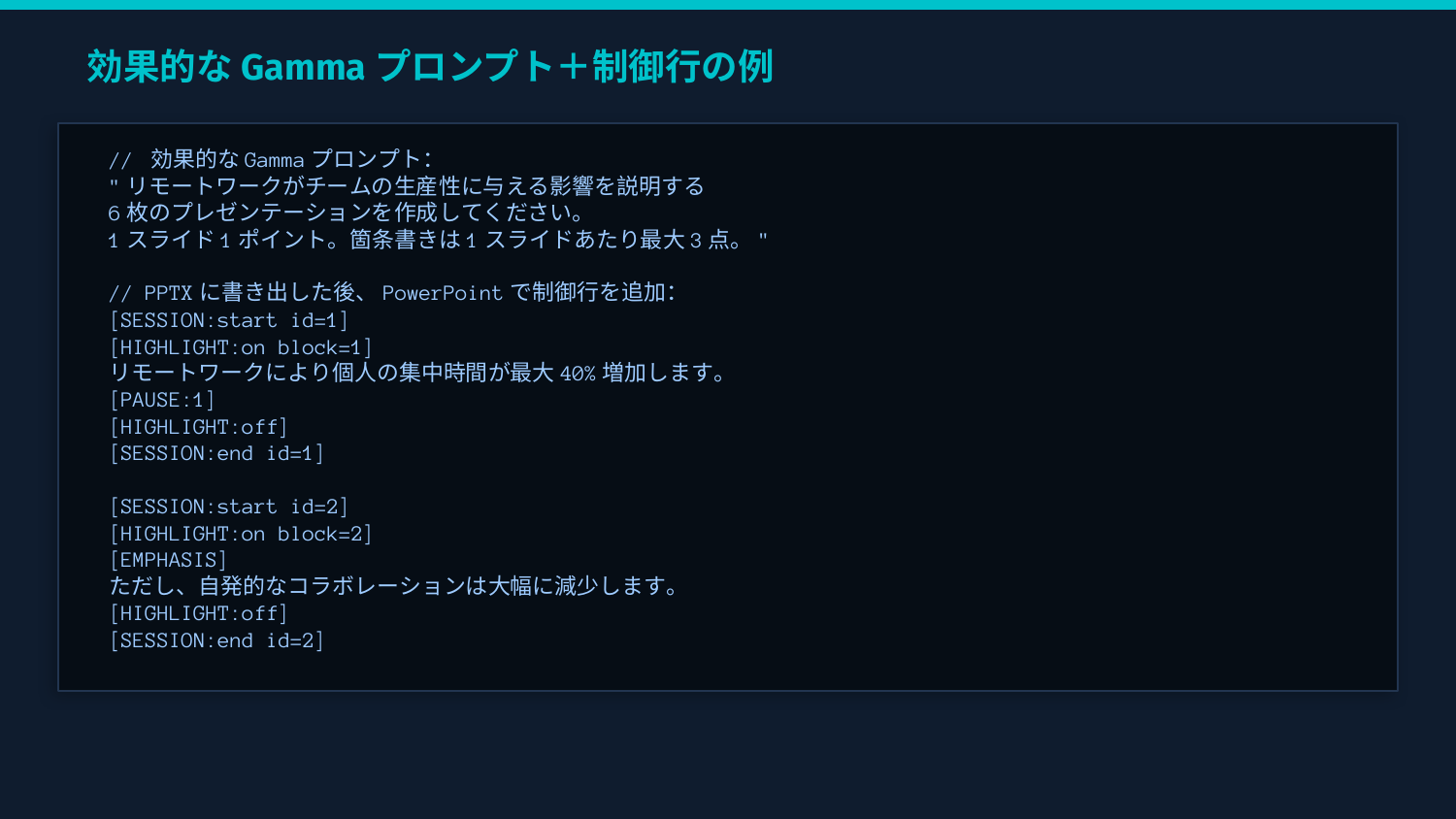

効果的なGammaプロンプト＋制御行の例

// 効果的なGammaプロンプト：
"リモートワークがチームの生産性に与える影響を説明する
6枚のプレゼンテーションを作成してください。
1スライド1ポイント。箇条書きは1スライドあたり最大3点。"

// PPTXに書き出した後、PowerPointで制御行を追加：
[SESSION:start id=1]
[HIGHLIGHT:on block=1]
リモートワークにより個人の集中時間が最大40%増加します。
[PAUSE:1]
[HIGHLIGHT:off]
[SESSION:end id=1]

[SESSION:start id=2]
[HIGHLIGHT:on block=2]
[EMPHASIS]
ただし、自発的なコラボレーションは大幅に減少します。
[HIGHLIGHT:off]
[SESSION:end id=2]